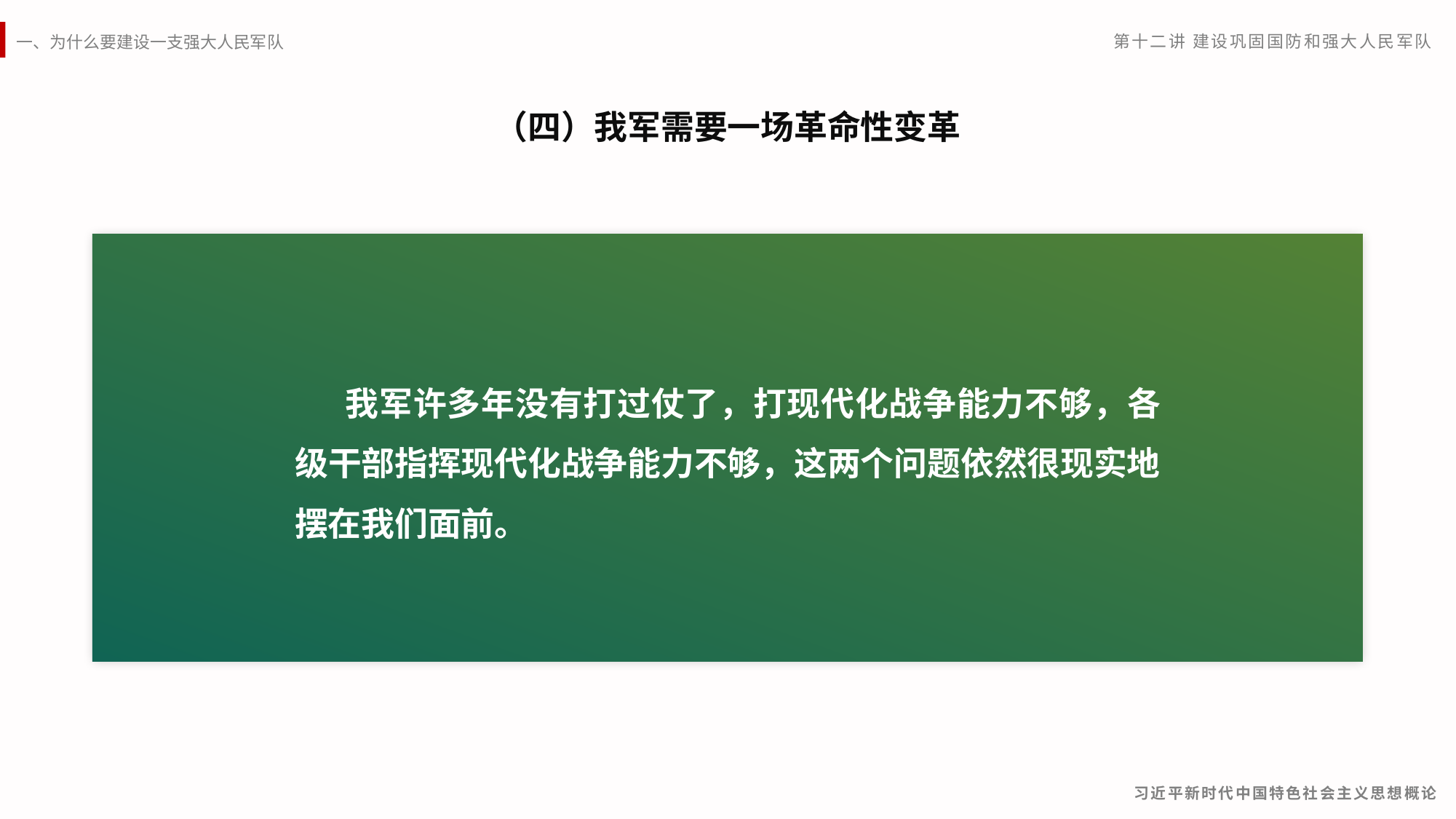

（四）我军需要一场革命性变革

　  我军许多年没有打过仗了，打现代化战争能力不够，各级干部指挥现代化战争能力不够，这两个问题依然很现实地摆在我们面前。